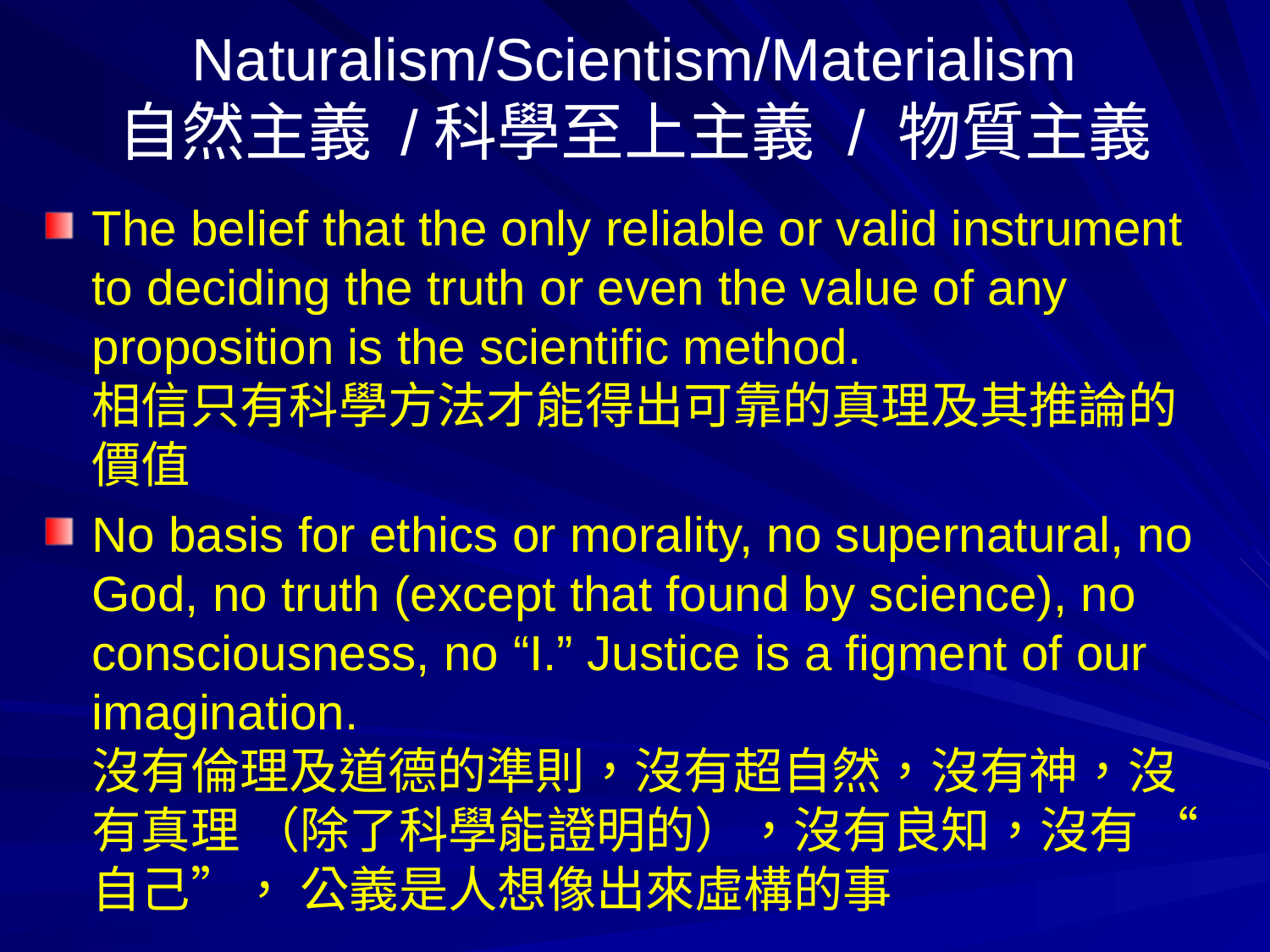

# Naturalism/Scientism/Materialism 自然主義 /科學至上主義 / 物質主義
The belief that the only reliable or valid instrument to deciding the truth or even the value of any proposition is the scientific method.                       相信只有科學方法才能得出可靠的真理及其推論的價值
No basis for ethics or morality, no supernatural, no God, no truth (except that found by science), no consciousness, no “I.” Justice is a figment of our imagination.                                                           沒有倫理及道德的準則，沒有超自然，沒有神，沒有真理 （除了科學能證明的），沒有良知，沒有 “自己”， 公義是人想像出來虛構的事